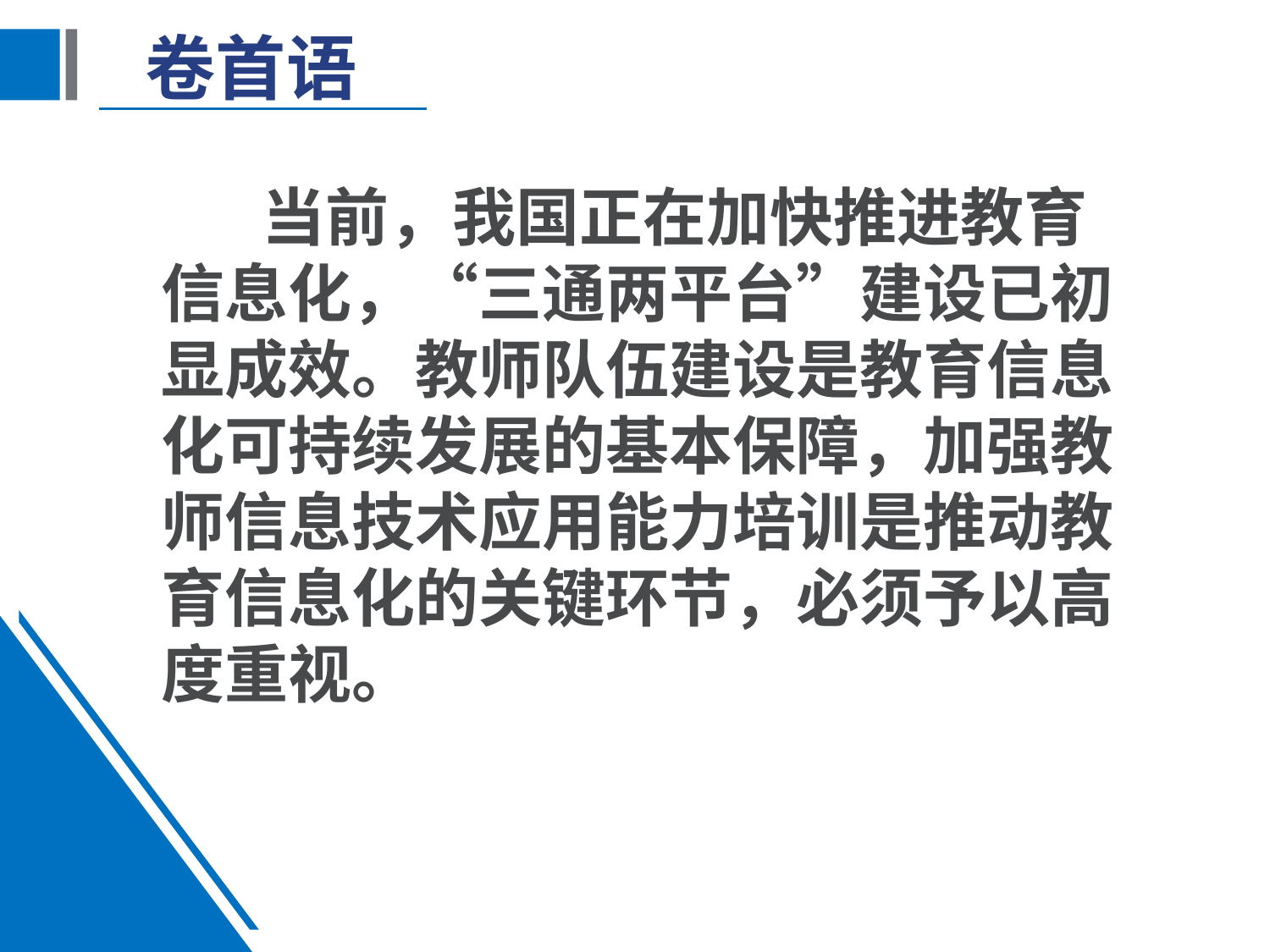

卷首语
  当前，我国正在加快推进教育信息化，“三通两平台”建设已初显成效。教师队伍建设是教育信息化可持续发展的基本保障，加强教师信息技术应用能力培训是推动教育信息化的关键环节，必须予以高度重视。